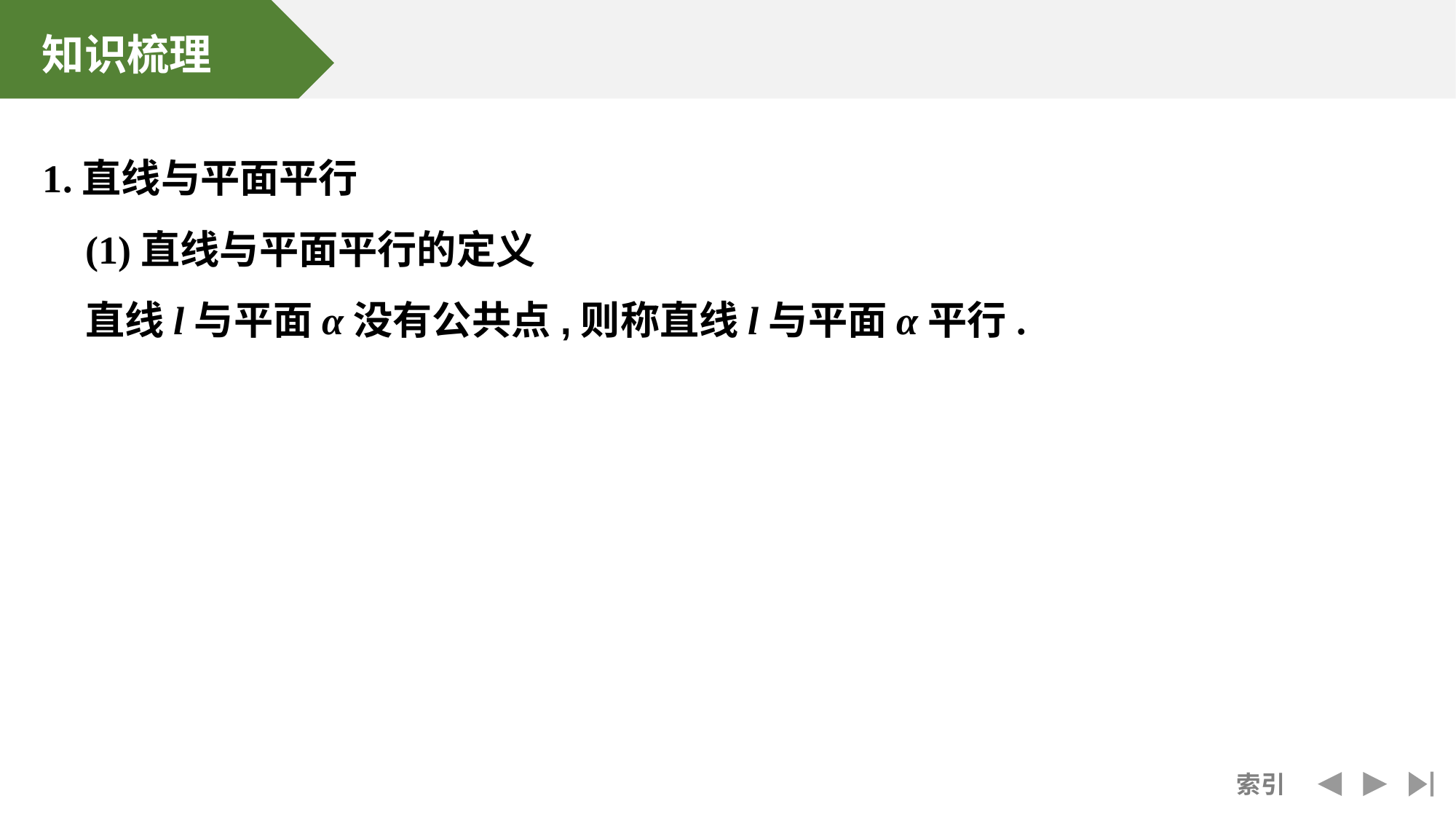

1.直线与平面平行
(1)直线与平面平行的定义
直线l与平面α没有公共点,则称直线l与平面α平行.